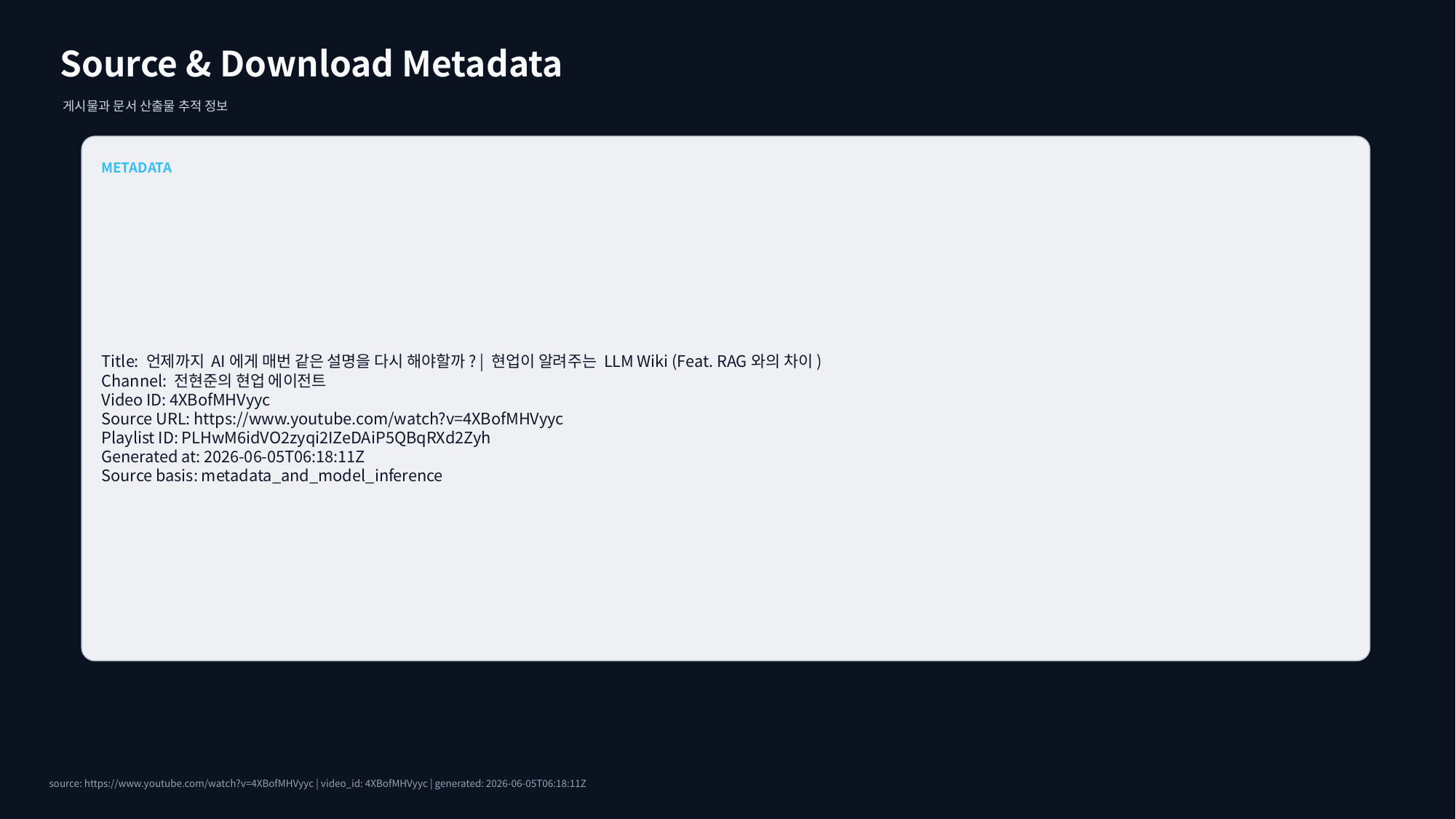

Source & Download Metadata
게시물과 문서 산출물 추적 정보

METADATA
Title: 언제까지 AI에게 매번 같은 설명을 다시 해야할까? | 현업이 알려주는 LLM Wiki (Feat. RAG와의 차이)
Channel: 전현준의 현업 에이전트
Video ID: 4XBofMHVyyc
Source URL: https://www.youtube.com/watch?v=4XBofMHVyyc
Playlist ID: PLHwM6idVO2zyqi2IZeDAiP5QBqRXd2Zyh
Generated at: 2026-06-05T06:18:11Z
Source basis: metadata_and_model_inference
source: https://www.youtube.com/watch?v=4XBofMHVyyc | video_id: 4XBofMHVyyc | generated: 2026-06-05T06:18:11Z